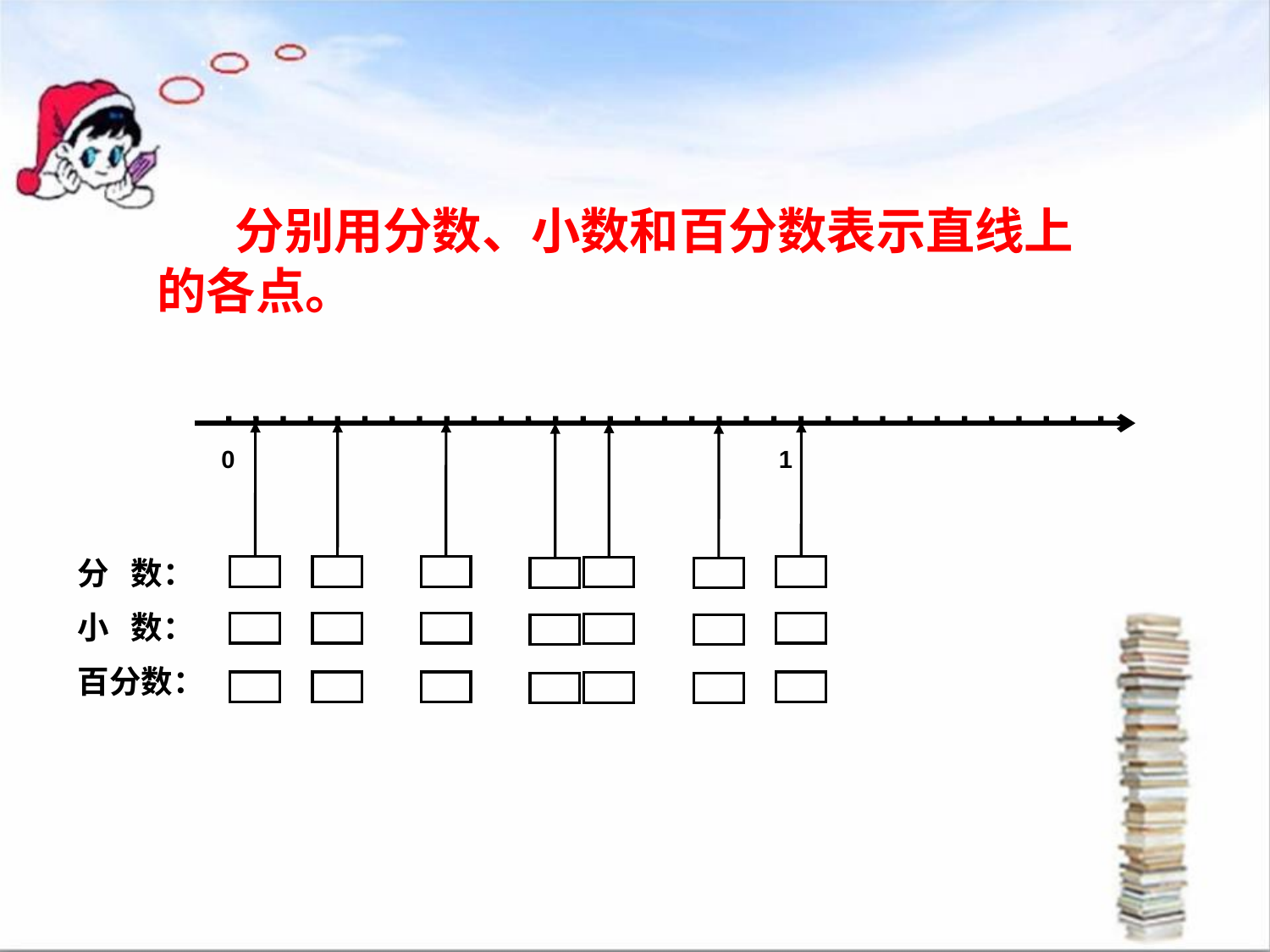

分别用分数、小数和百分数表示直线上的各点。

  0                                                                              1

分   数：
小   数：
百分数：